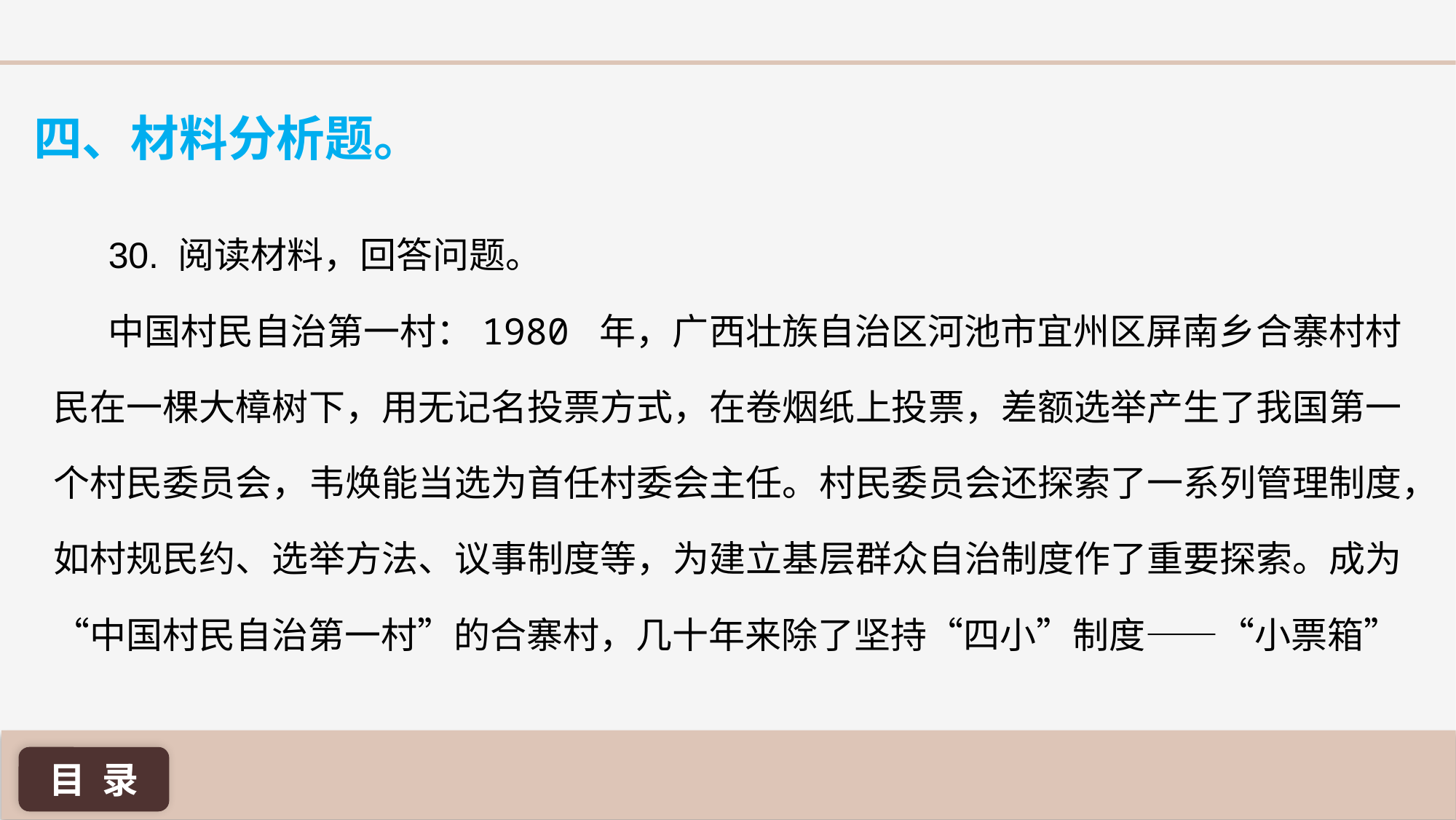

四、材料分析题。
30. 阅读材料，回答问题。
中国村民自治第一村：1980 年，广西壮族自治区河池市宜州区屏南乡合寨村村民在一棵大樟树下，用无记名投票方式，在卷烟纸上投票，差额选举产生了我国第一个村民委员会，韦焕能当选为首任村委会主任。村民委员会还探索了一系列管理制度，如村规民约、选举方法、议事制度等，为建立基层群众自治制度作了重要探索。成为“中国村民自治第一村”的合寨村，几十年来除了坚持“四小”制度——“小票箱”